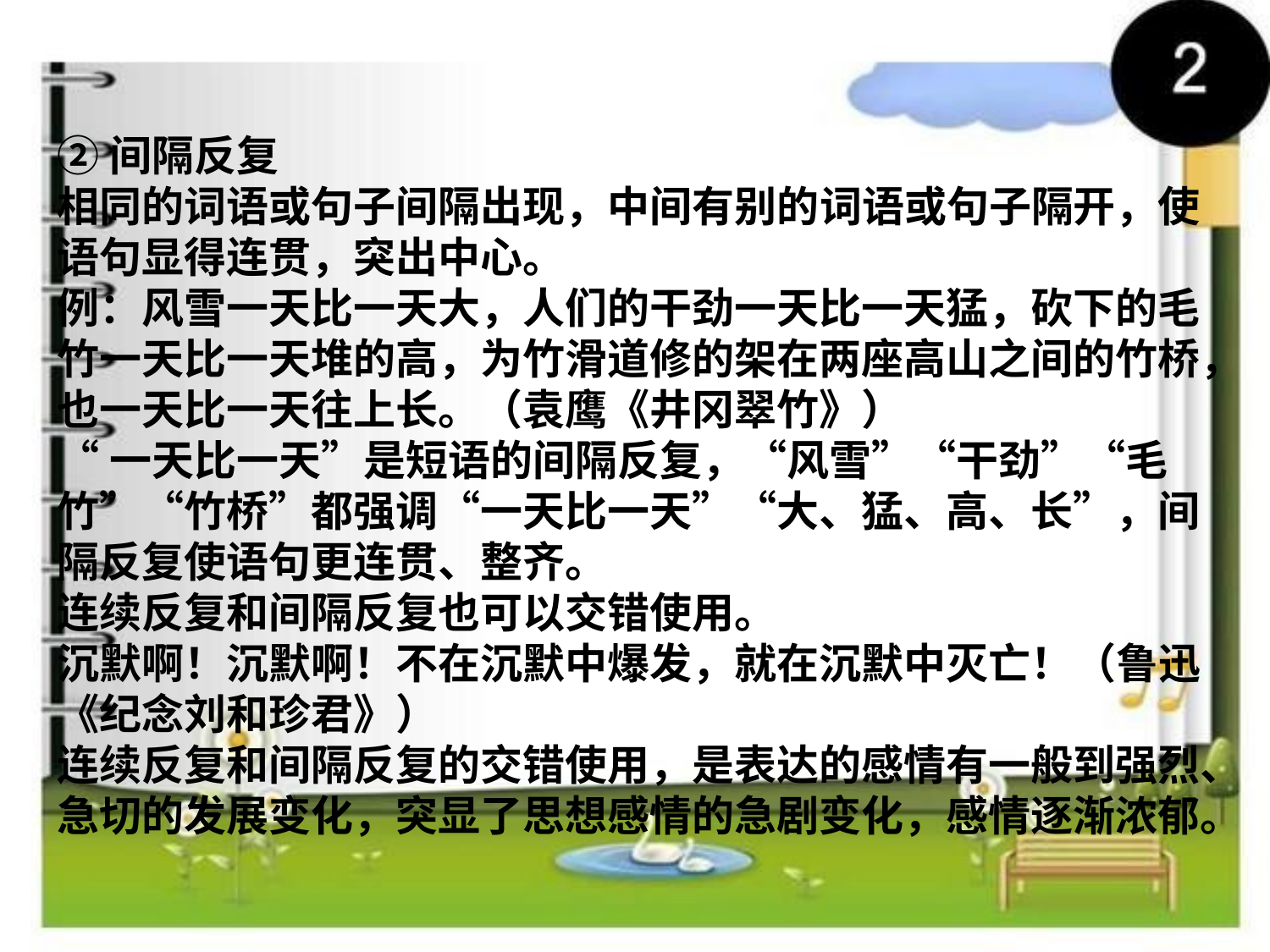

②间隔反复
相同的词语或句子间隔出现，中间有别的词语或句子隔开，使语句显得连贯，突出中心。
例：风雪一天比一天大，人们的干劲一天比一天猛，砍下的毛竹一天比一天堆的高，为竹滑道修的架在两座高山之间的竹桥，也一天比一天往上长。（袁鹰《井冈翠竹》）
“一天比一天”是短语的间隔反复，“风雪”“干劲”“毛竹”“竹桥”都强调“一天比一天”“大、猛、高、长”，间隔反复使语句更连贯、整齐。
连续反复和间隔反复也可以交错使用。
沉默啊！沉默啊！不在沉默中爆发，就在沉默中灭亡！（鲁迅《纪念刘和珍君》）
连续反复和间隔反复的交错使用，是表达的感情有一般到强烈、急切的发展变化，突显了思想感情的急剧变化，感情逐渐浓郁。